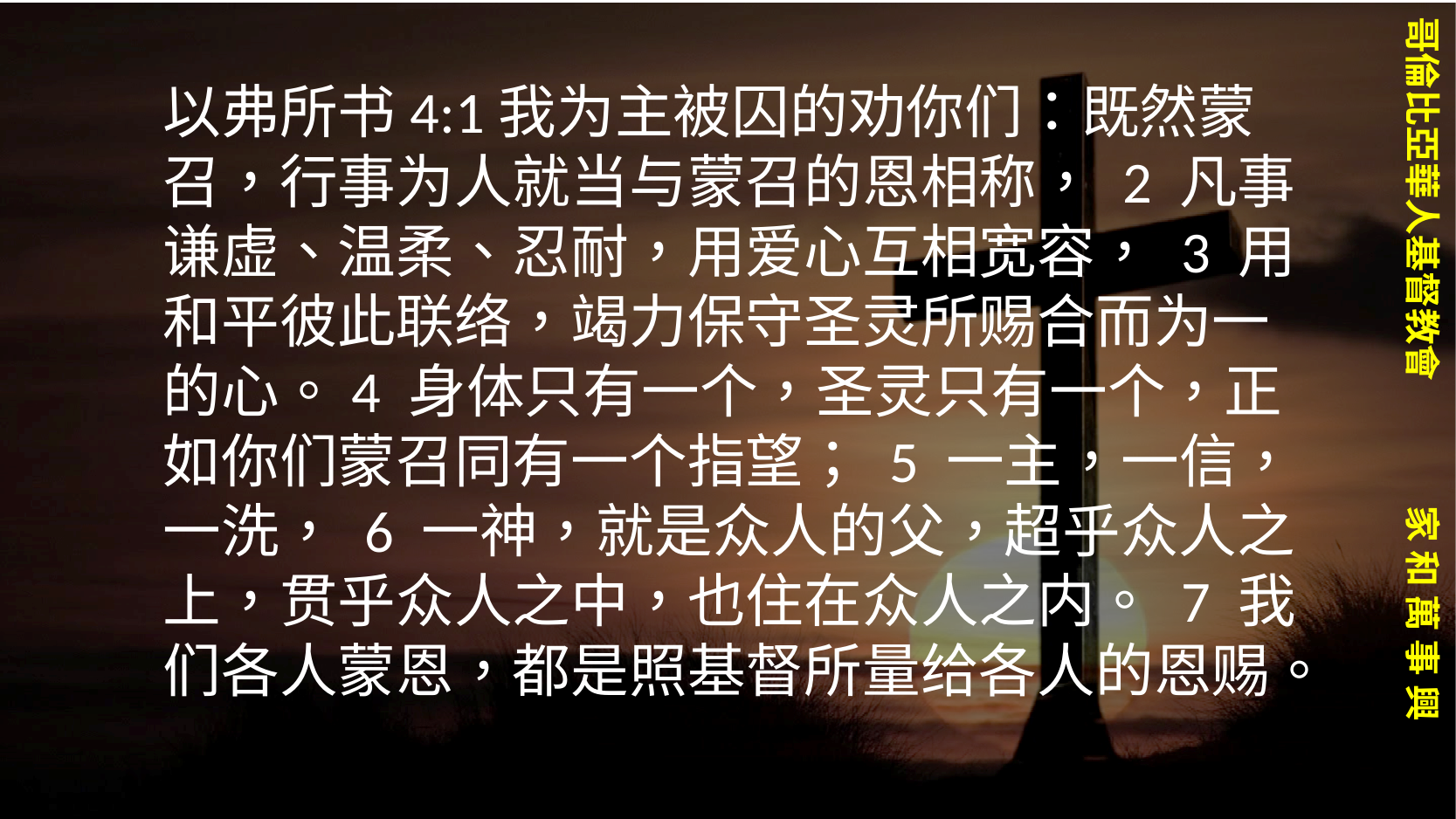

以弗所书4:1我为主被囚的劝你们：既然蒙召，行事为人就当与蒙召的恩相称， 2 凡事谦虚、温柔、忍耐，用爱心互相宽容， 3 用和平彼此联络，竭力保守圣灵所赐合而为一的心。4 身体只有一个，圣灵只有一个，正如你们蒙召同有一个指望； 5 一主，一信，一洗， 6 一神，就是众人的父，超乎众人之上，贯乎众人之中，也住在众人之内。 7 我们各人蒙恩，都是照基督所量给各人的恩赐。